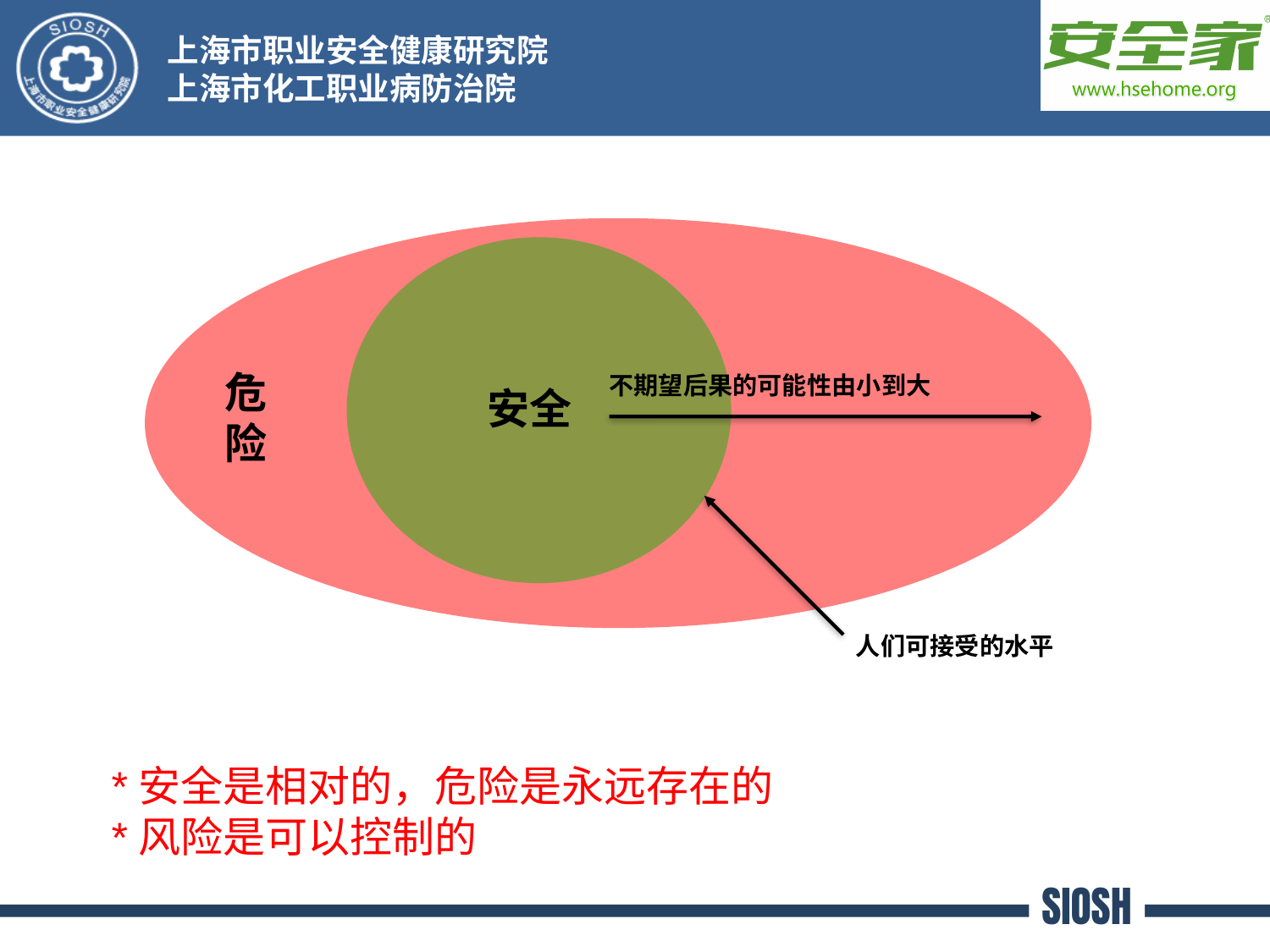

危险
不期望后果的可能性由小到大
安全

人们可接受的水平
*安全是相对的，危险是永远存在的
*风险是可以控制的